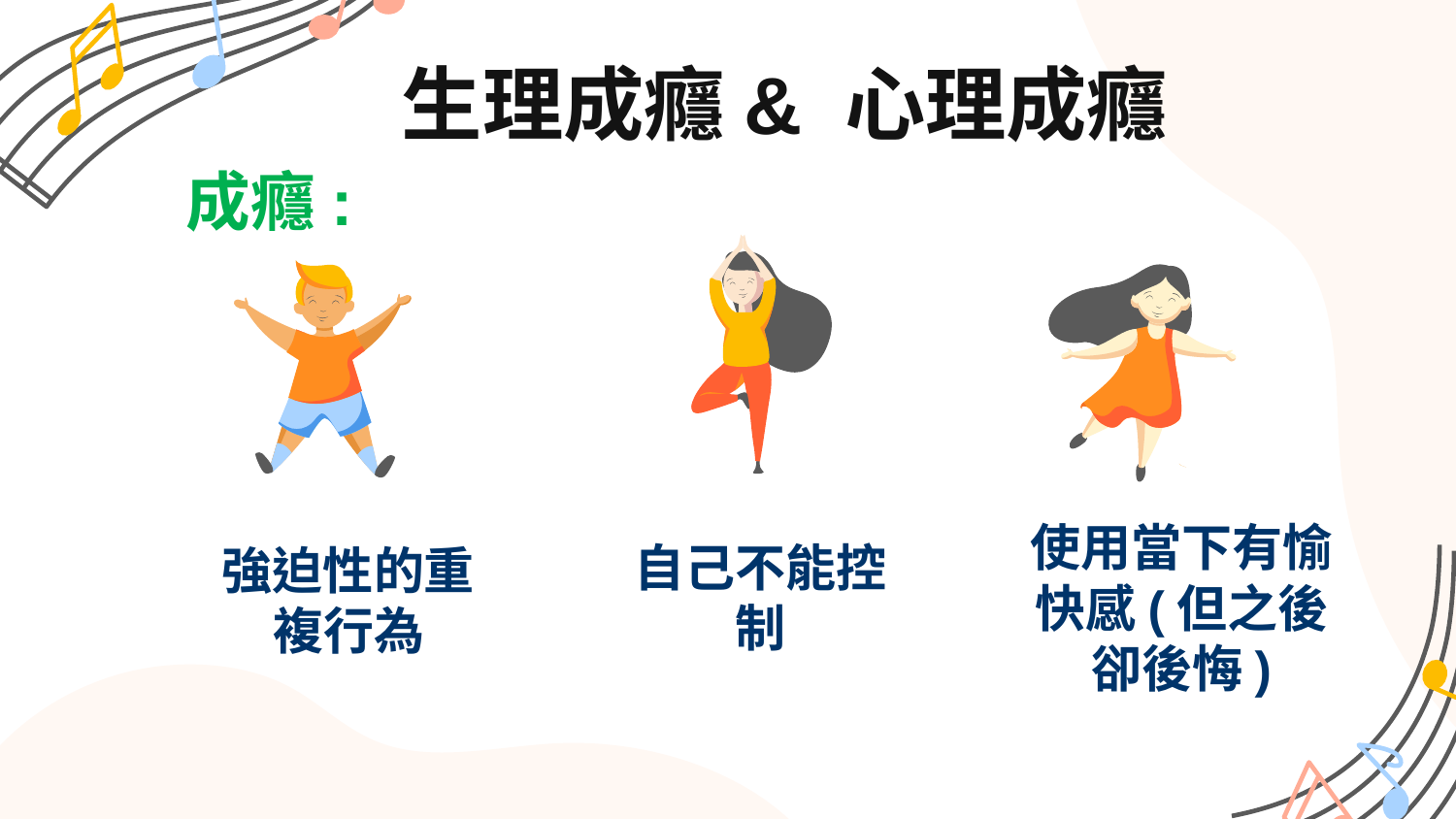

# 生理成癮& 心理成癮
成癮:

自己不能控制
使用當下有愉快感(但之後卻後悔)
強迫性的重複行為